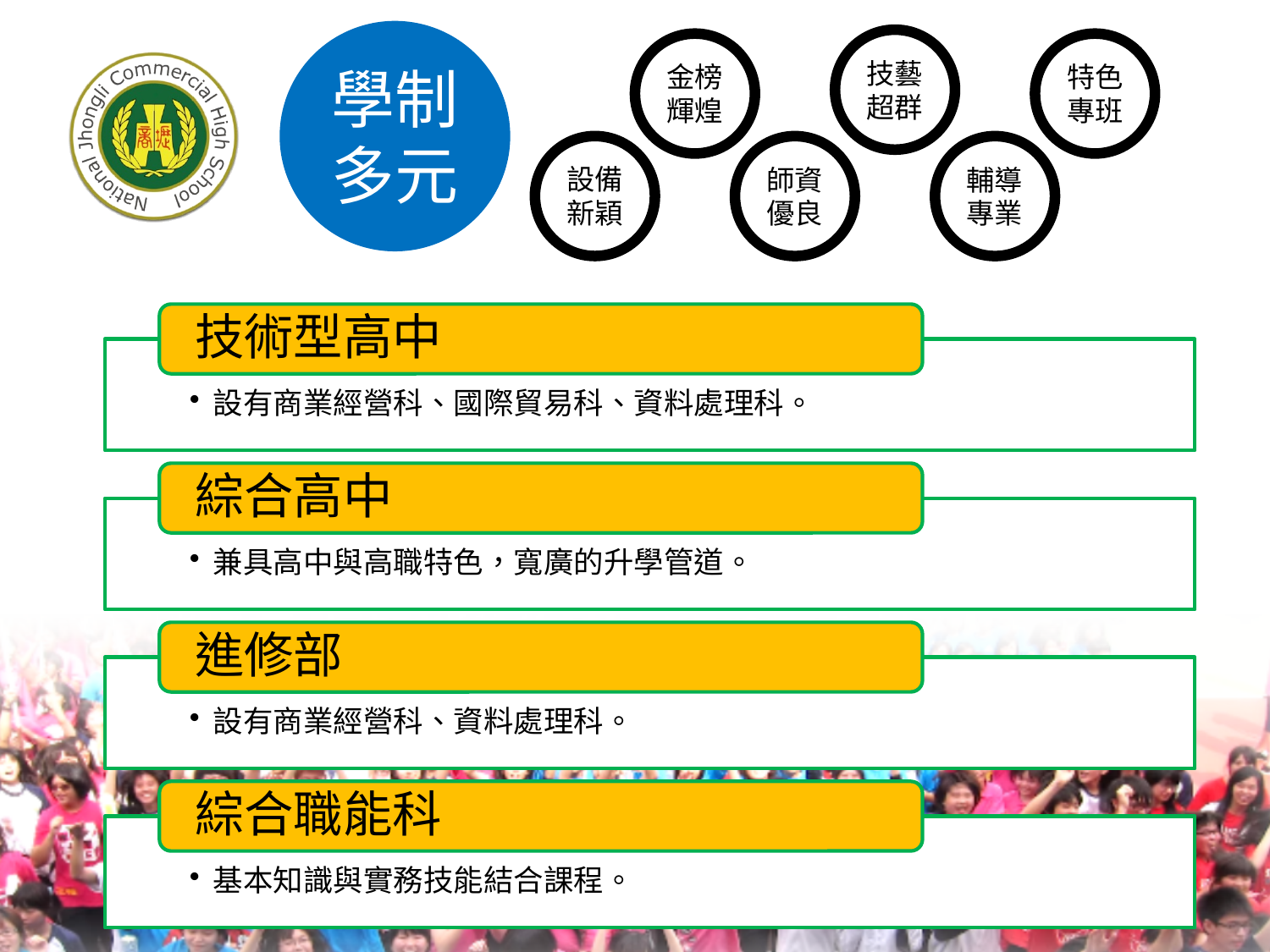

學制多元
技藝超群
金榜輝煌
特色專班
設備新穎
師資優良
輔導專業
設有商業經營科、國際貿易科、資料處理科。
技術型高中
兼具高中與高職特色，寬廣的升學管道。
綜合高中
設有商業經營科、資料處理科。
進修部
基本知識與實務技能結合課程。
綜合職能科